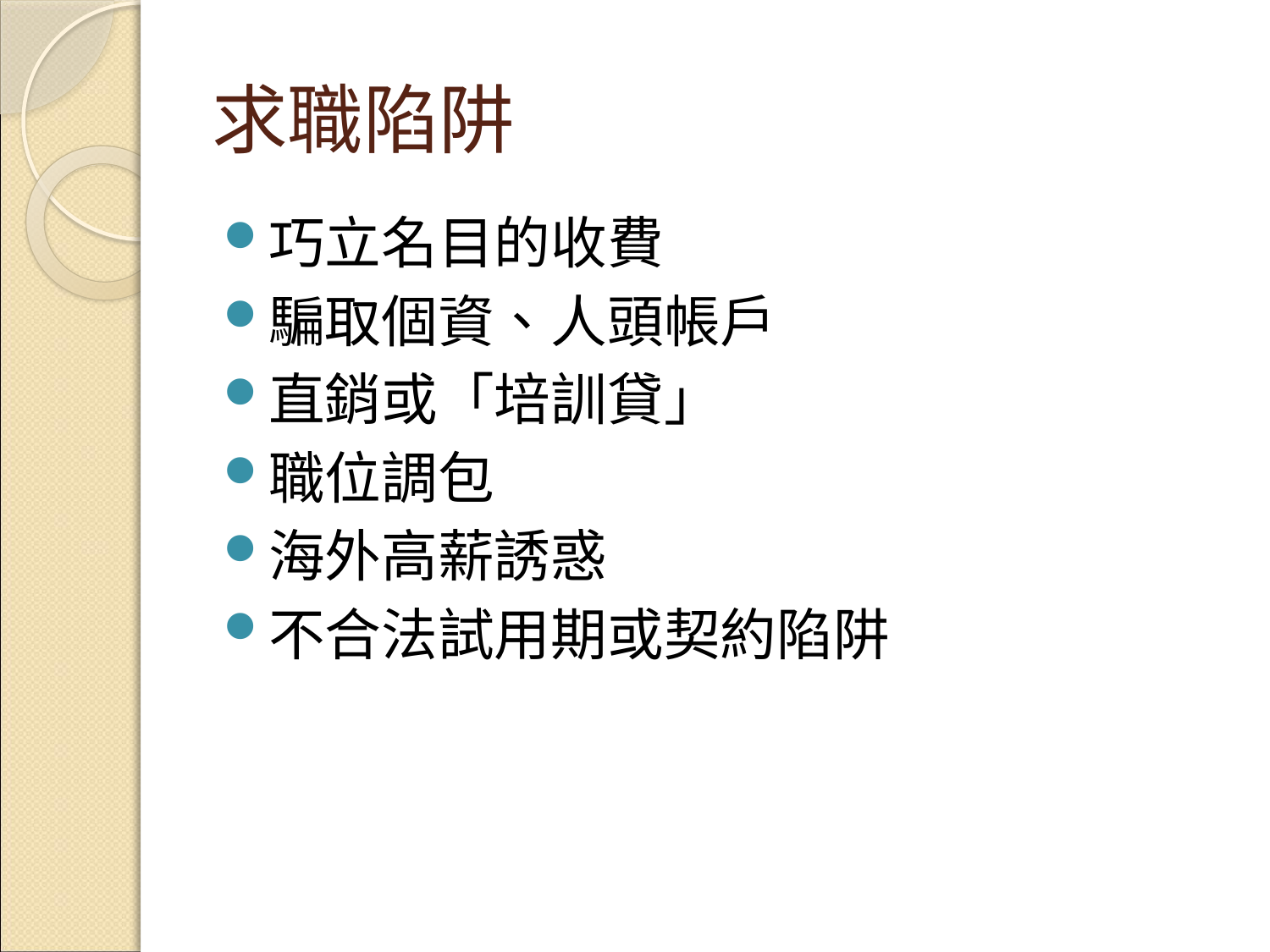

# 求職陷阱
巧立名目的收費
騙取個資、人頭帳戶
直銷或「培訓貸」
職位調包
海外高薪誘惑
不合法試用期或契約陷阱